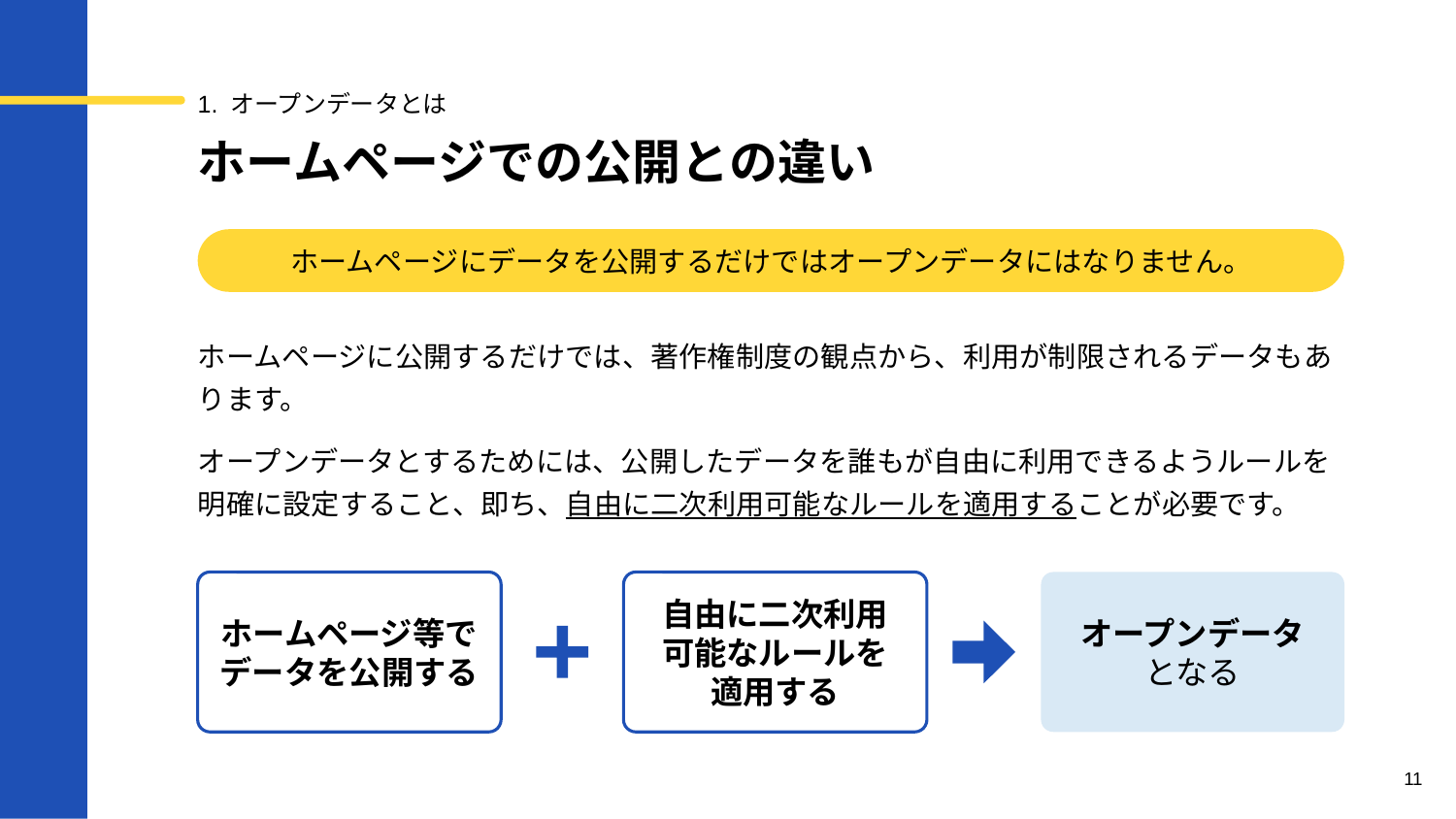

1. オープンデータとは
# ホームページでの公開との違い
ホームページにデータを公開するだけではオープンデータにはなりません。
ホームページに公開するだけでは、著作権制度の観点から、利用が制限されるデータもあります。
オープンデータとするためには、公開したデータを誰もが自由に利用できるようルールを明確に設定すること、即ち、自由に二次利用可能なルールを適用することが必要です。
ホームページ等で
データを公開する
自由に二次利用
可能なルールを
適用する
オープンデータ
となる

11